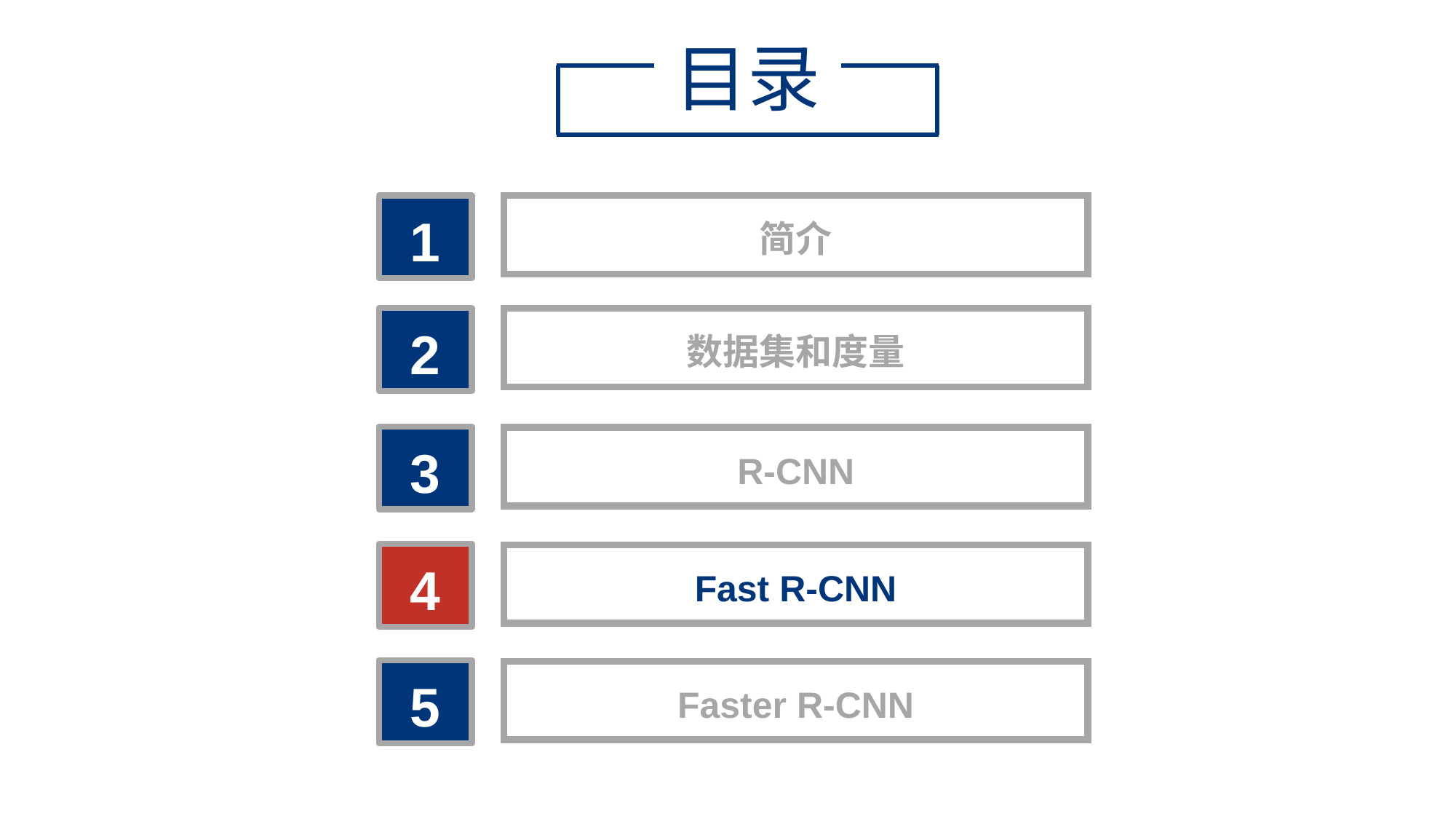

目录
1

简介
2

数据集和度量
3

R-CNN
4

Fast R-CNN
5

Faster R-CNN